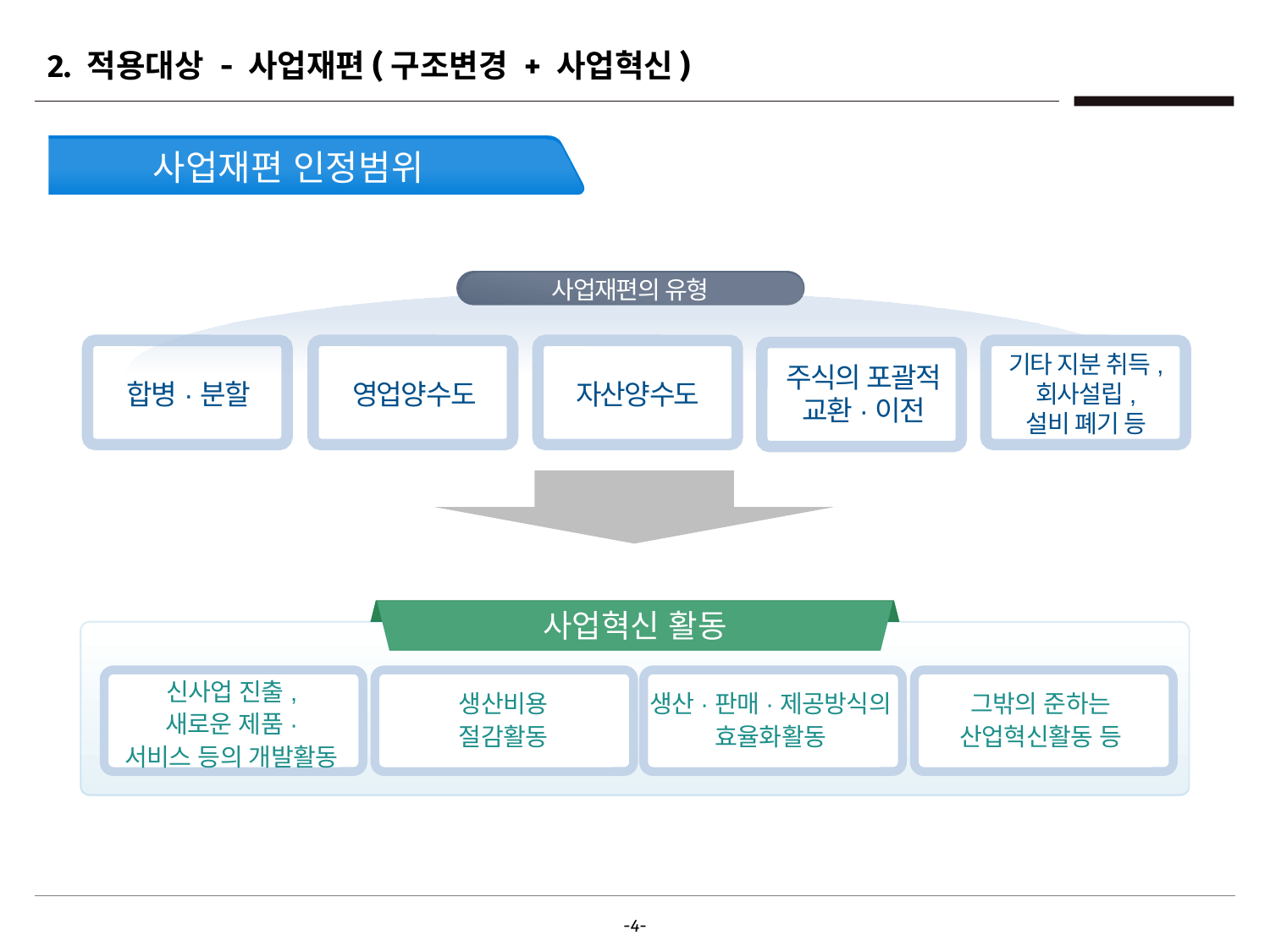

# 2. 적용대상 - 사업재편(구조변경 + 사업혁신)

사업재편 인정범위

사업재편의 유형

기타 지분 취득,
회사설립,
설비 폐기 등
주식의 포괄적
교환·이전
합병·분할
영업양수도
자산양수도

사업혁신 활동

신사업 진출,
새로운 제품·
서비스 등의 개발활동
생산비용
절감활동
생산·판매·제공방식의
효율화활동
그밖의 준하는
산업혁신활동 등